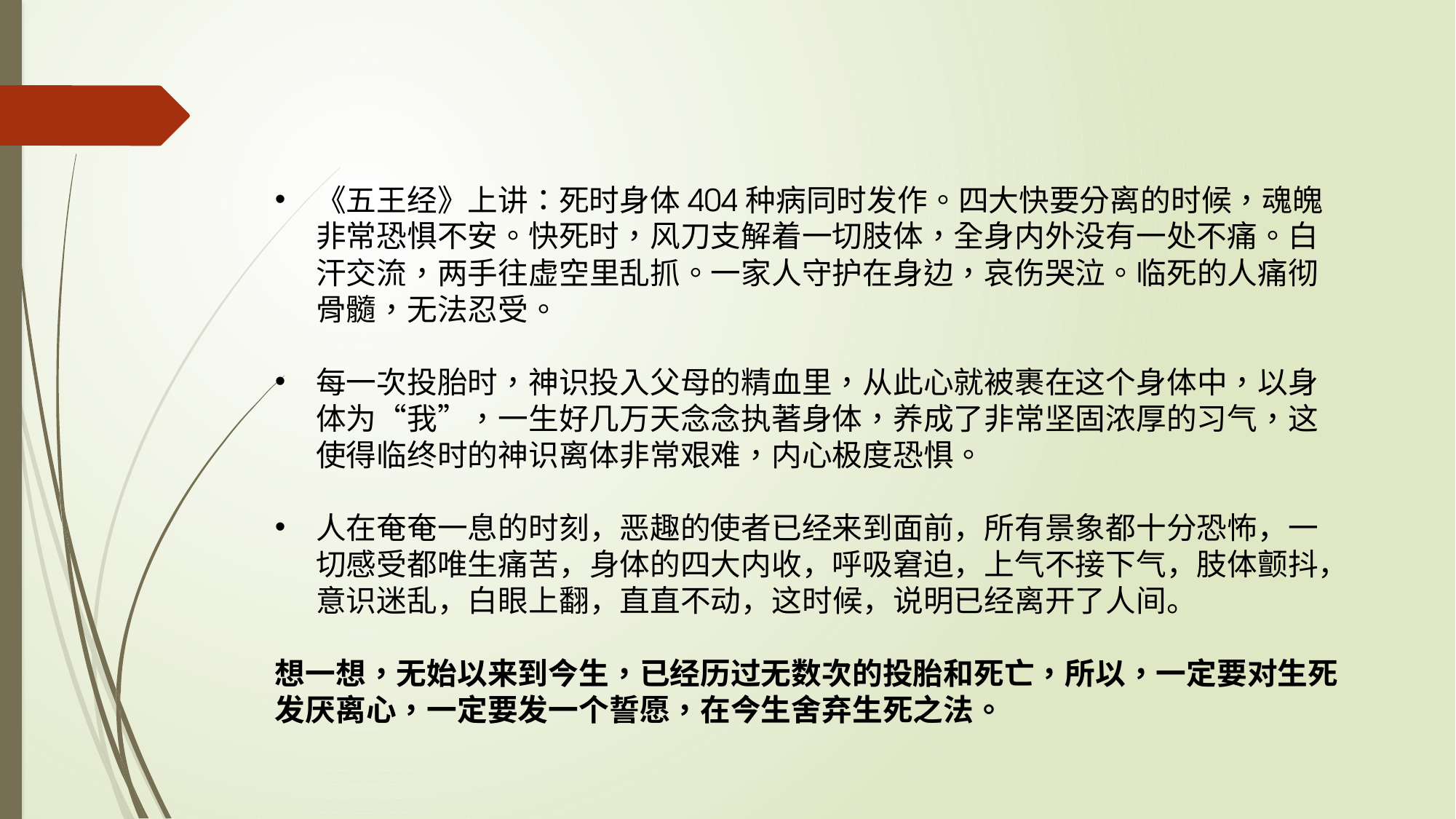

《五王经》上讲：死时身体404种病同时发作。四大快要分离的时候，魂魄非常恐惧不安。快死时，风刀支解着一切肢体，全身内外没有一处不痛。白汗交流，两手往虚空里乱抓。一家人守护在身边，哀伤哭泣。临死的人痛彻骨髓，无法忍受。

每一次投胎时，神识投入父母的精血里，从此心就被裹在这个身体中，以身体为“我”，一生好几万天念念执著身体，养成了非常坚固浓厚的习气，这使得临终时的神识离体非常艰难，内心极度恐惧。

人在奄奄一息的时刻，恶趣的使者已经来到面前，所有景象都十分恐怖，一切感受都唯生痛苦，身体的四大内收，呼吸窘迫，上气不接下气，肢体颤抖，意识迷乱，白眼上翻，直直不动，这时候，说明已经离开了人间。

想一想，无始以来到今生，已经历过无数次的投胎和死亡，所以，一定要对生死发厌离心，一定要发一个誓愿，在今生舍弃生死之法。